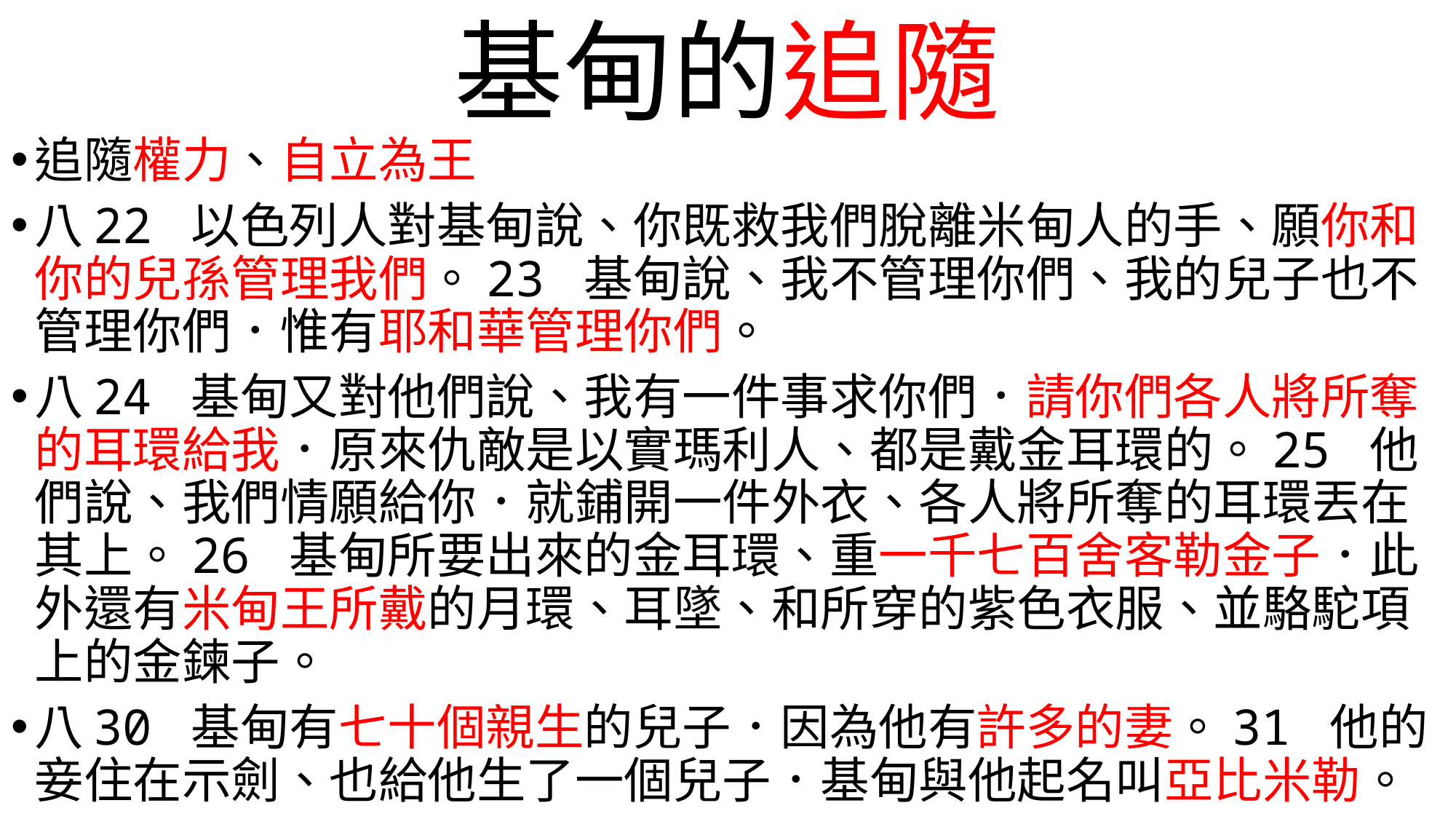

# 基甸的追隨
追隨權力、自立為王
八22 以色列人對基甸說、你既救我們脫離米甸人的手、願你和你的兒孫管理我們。23 基甸說、我不管理你們、我的兒子也不管理你們．惟有耶和華管理你們。
八24 基甸又對他們說、我有一件事求你們．請你們各人將所奪的耳環給我．原來仇敵是以實瑪利人、都是戴金耳環的。25 他們說、我們情願給你．就鋪開一件外衣、各人將所奪的耳環丟在其上。26 基甸所要出來的金耳環、重一千七百舍客勒金子．此外還有米甸王所戴的月環、耳墜、和所穿的紫色衣服、並駱駝項上的金鍊子。
八30 基甸有七十個親生的兒子．因為他有許多的妻。31 他的妾住在示劍、也給他生了一個兒子．基甸與他起名叫亞比米勒。